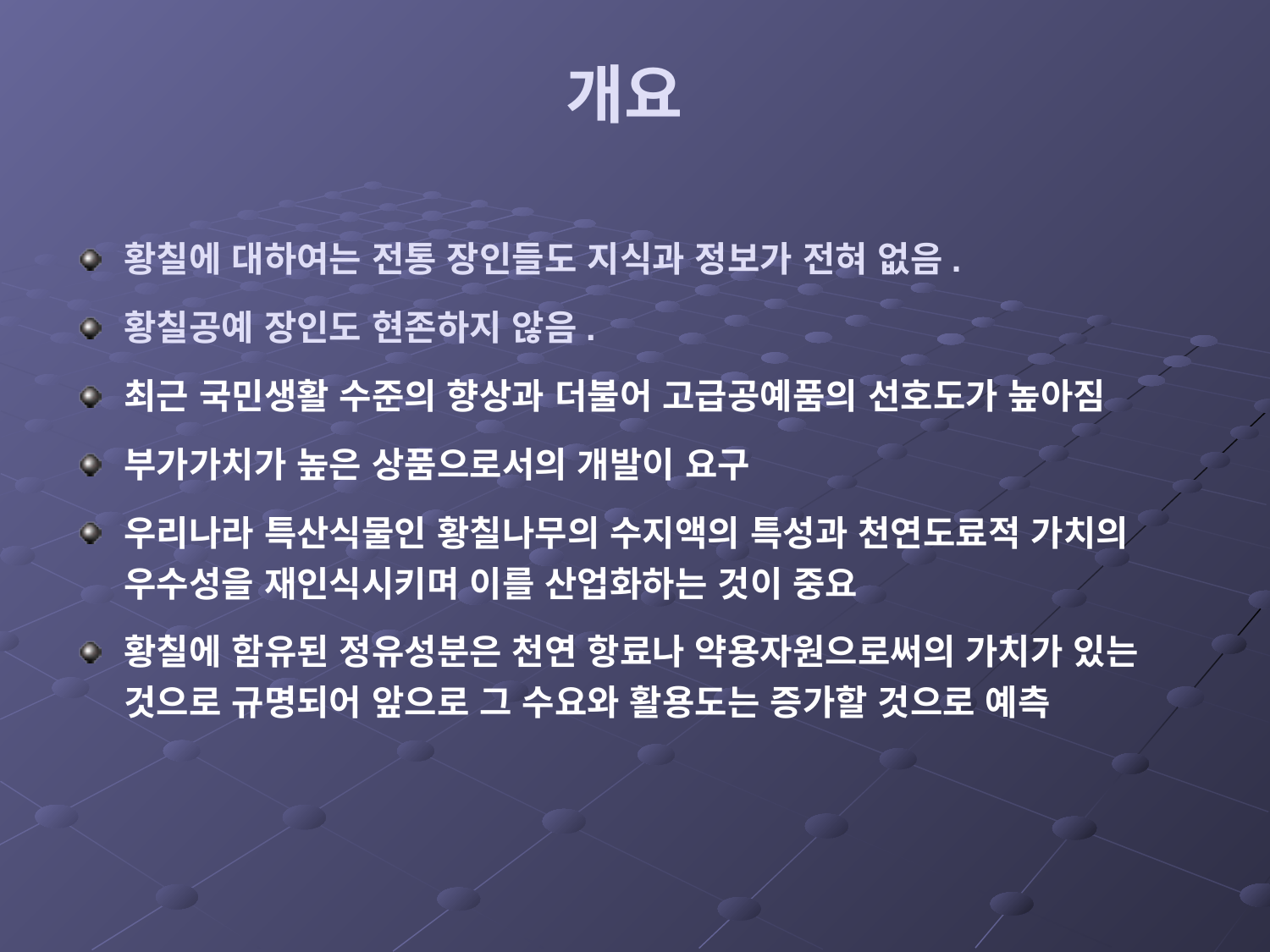

# 개요
황칠에 대하여는 전통 장인들도 지식과 정보가 전혀 없음.
황칠공예 장인도 현존하지 않음.
최근 국민생활 수준의 향상과 더불어 고급공예품의 선호도가 높아짐
부가가치가 높은 상품으로서의 개발이 요구
우리나라 특산식물인 황칠나무의 수지액의 특성과 천연도료적 가치의 우수성을 재인식시키며 이를 산업화하는 것이 중요
황칠에 함유된 정유성분은 천연 항료나 약용자원으로써의 가치가 있는 것으로 규명되어 앞으로 그 수요와 활용도는 증가할 것으로 예측